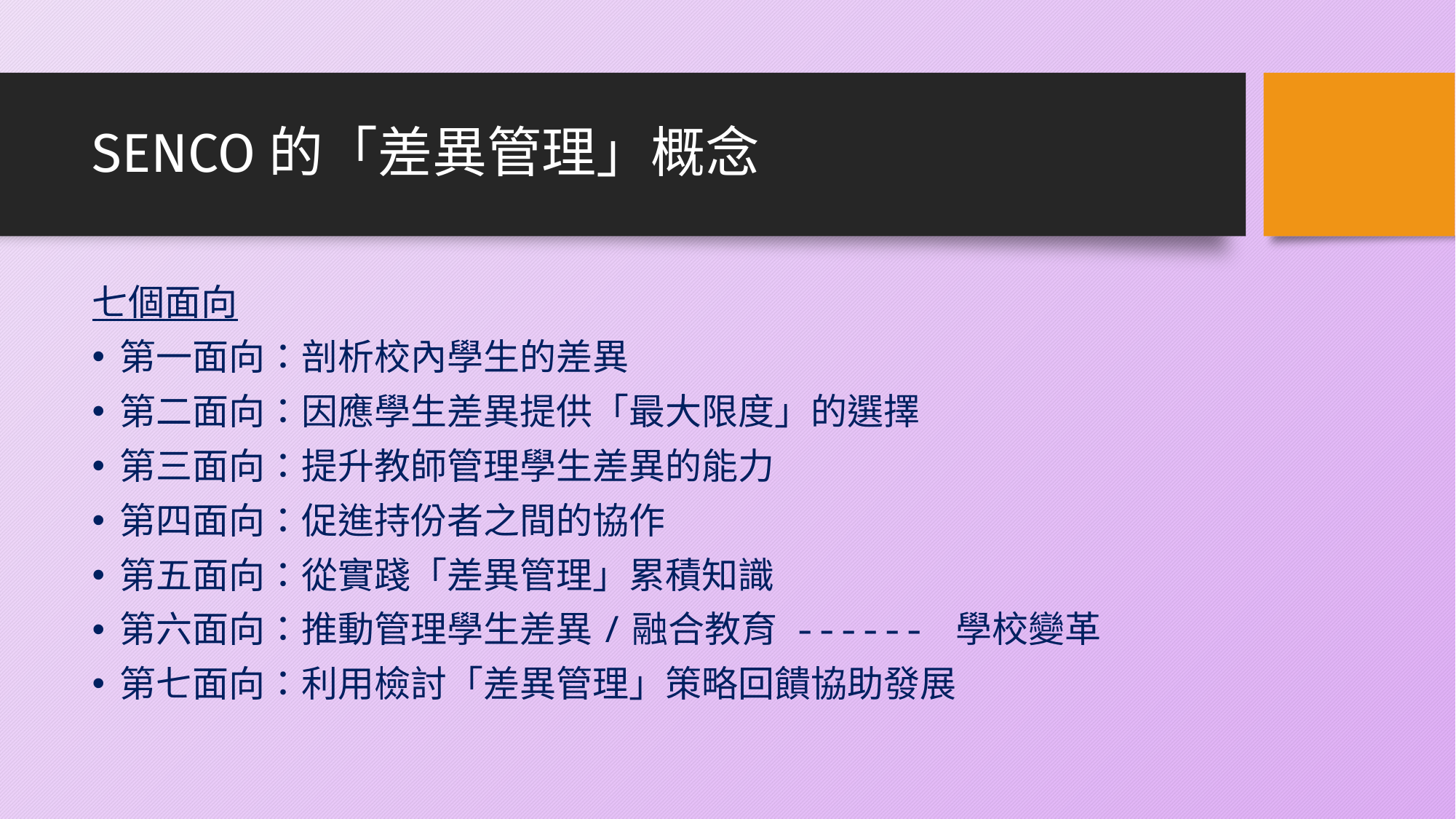

# SENCO的「差異管理」概念
七個面向
第一面向：剖析校內學生的差異
第二面向：因應學生差異提供「最大限度」的選擇
第三面向：提升教師管理學生差異的能力
第四面向：促進持份者之間的協作
第五面向：從實踐「差異管理」累積知識
第六面向：推動管理學生差異/融合教育 ------ 學校變革
第七面向：利用檢討「差異管理」策略回饋協助發展